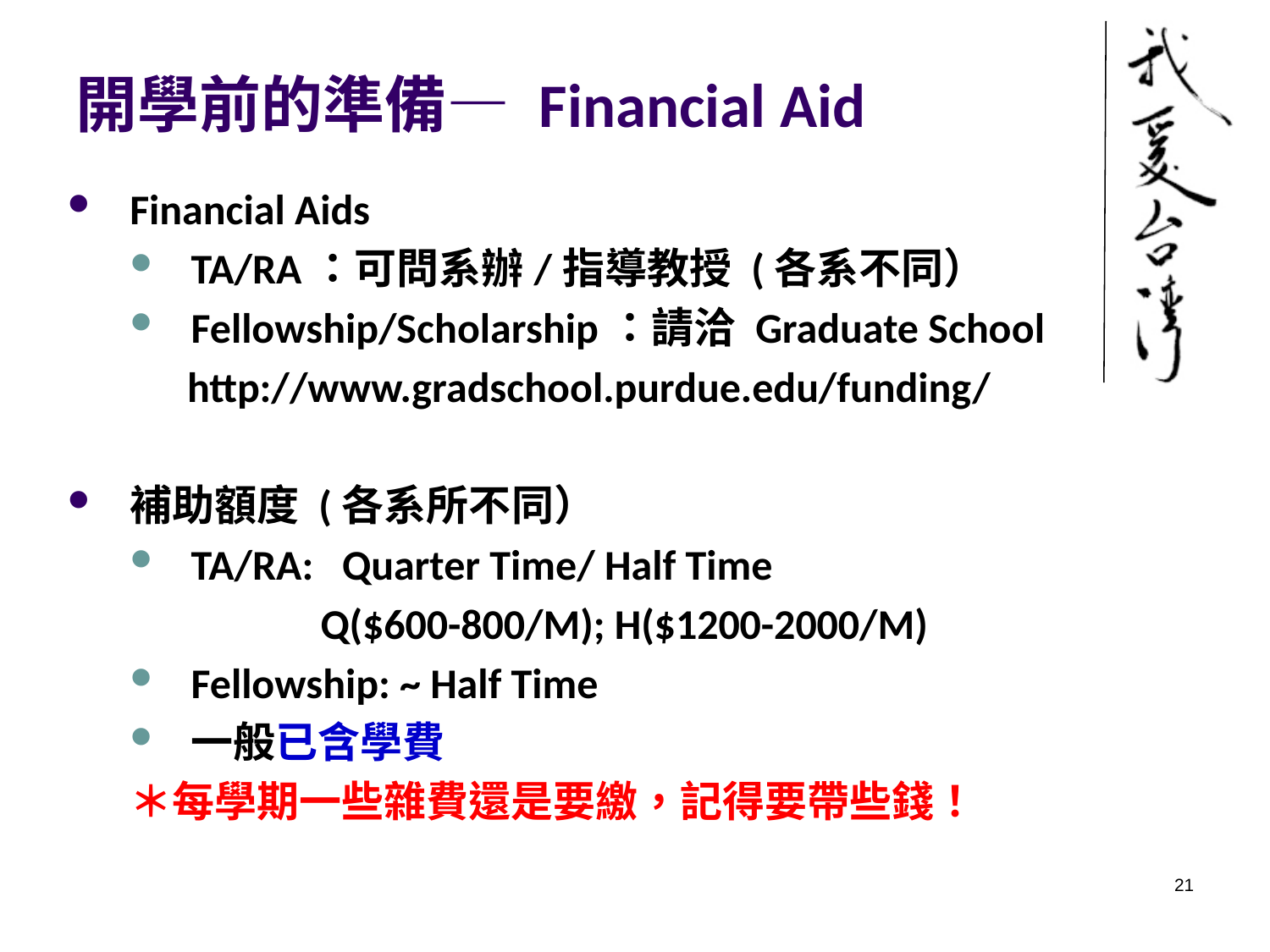

開學前的準備— Financial Aid
Financial Aids
TA/RA：可問系辦/指導教授 (各系不同）
Fellowship/Scholarship：請洽 Graduate School
      http://www.gradschool.purdue.edu/funding/

補助額度 (各系所不同）
TA/RA:   Quarter Time/ Half Time
                    Q($600-800/M); H($1200-2000/M)
Fellowship: ~ Half Time
一般已含學費
＊每學期一些雜費還是要繳，記得要帶些錢！
21